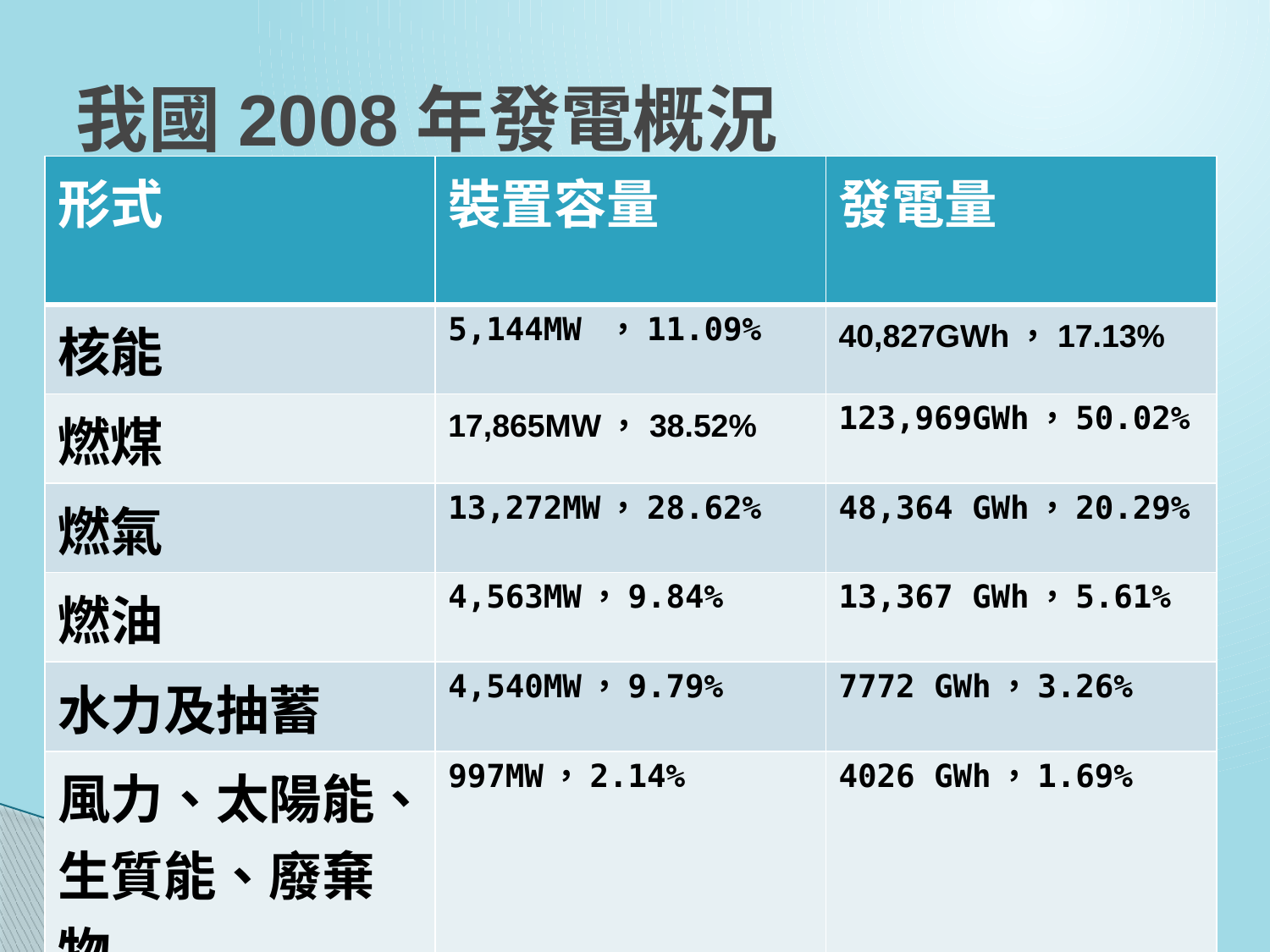

# 我國2008年發電概況
| 形式 | 裝置容量 | 發電量 |
| --- | --- | --- |
| 核能 | 5,144MW ，11.09% | 40,827GWh，17.13% |
| 燃煤 | 17,865MW，38.52% | 123,969GWh，50.02% |
| 燃氣 | 13,272MW，28.62% | 48,364 GWh，20.29% |
| 燃油 | 4,563MW，9.84% | 13,367 GWh，5.61% |
| 水力及抽蓄 | 4,540MW，9.79% | 7772 GWh，3.26% |
| 風力、太陽能、生質能、廢棄物 | 997MW，2.14% | 4026 GWh，1.69% |
| 合計 | 46,381.6MW | 238,326GWh |
| 百分比 | 100% | 100% |
| --- | --- | --- |